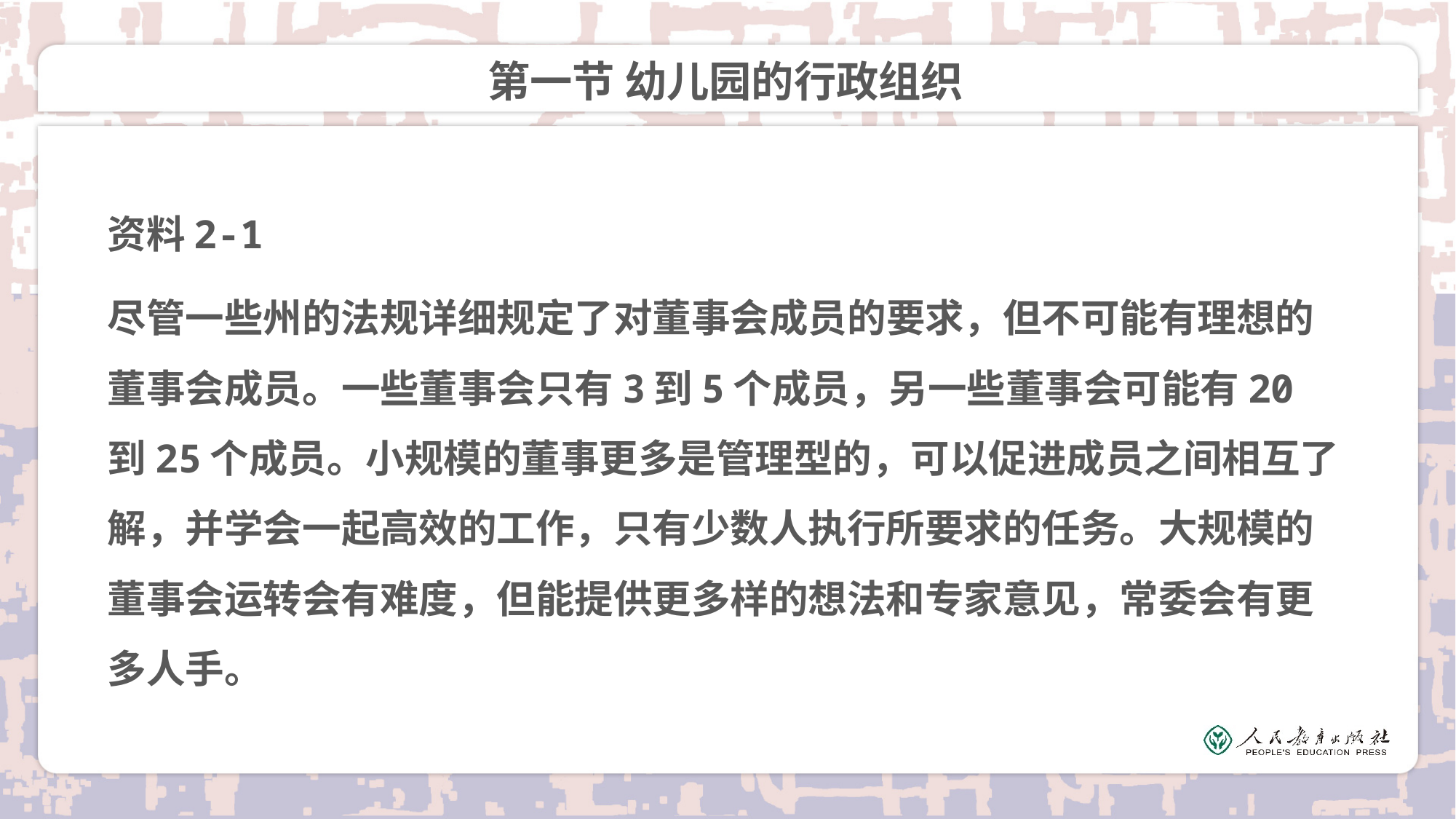

# 第一节 幼儿园的行政组织
资料2-1
尽管一些州的法规详细规定了对董事会成员的要求，但不可能有理想的董事会成员。一些董事会只有3到5个成员，另一些董事会可能有20到25个成员。小规模的董事更多是管理型的，可以促进成员之间相互了解，并学会一起高效的工作，只有少数人执行所要求的任务。大规模的董事会运转会有难度，但能提供更多样的想法和专家意见，常委会有更多人手。